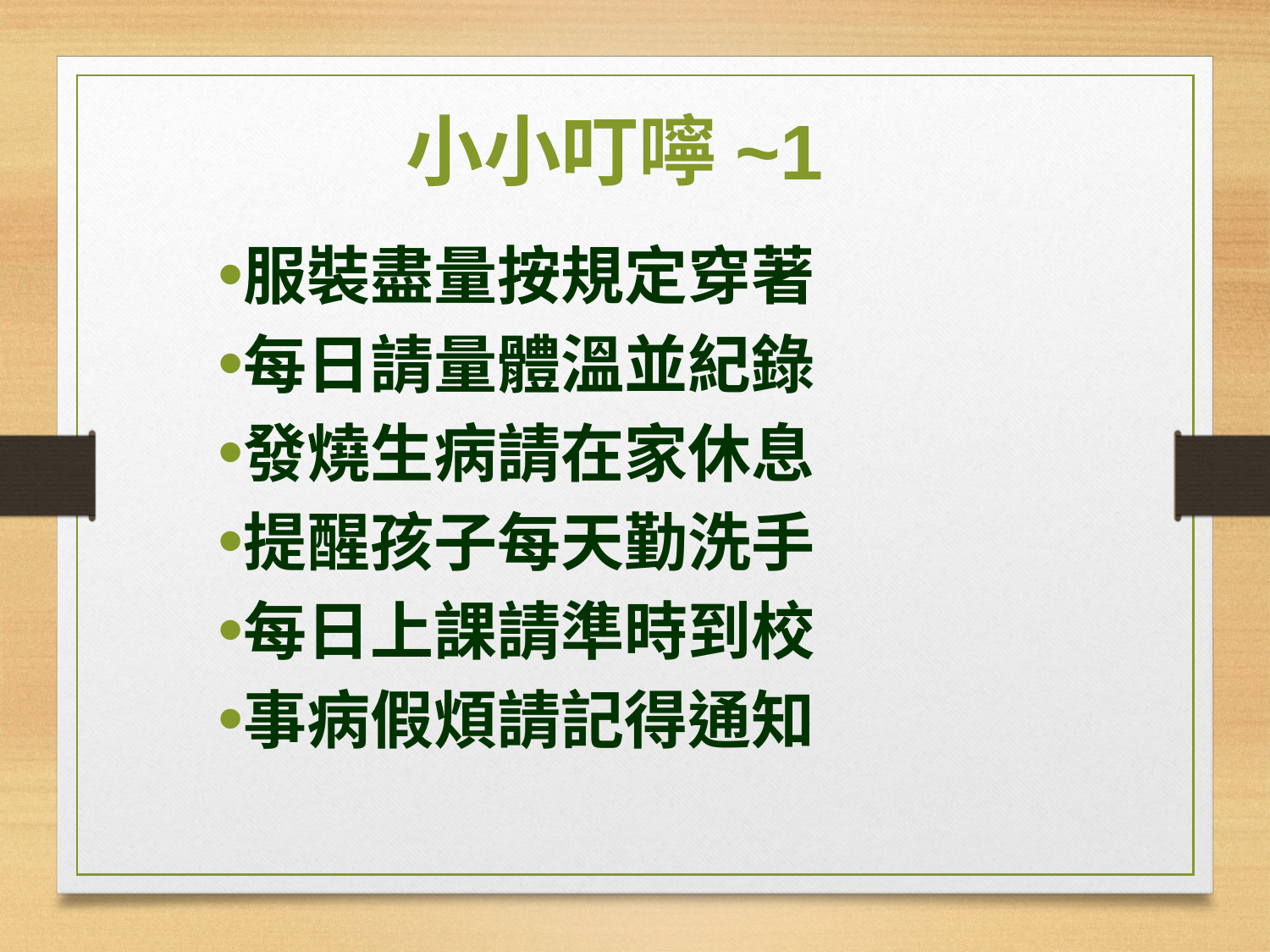

小小叮嚀~1
服裝盡量按規定穿著
每日請量體溫並紀錄
發燒生病請在家休息
提醒孩子每天勤洗手
每日上課請準時到校
事病假煩請記得通知